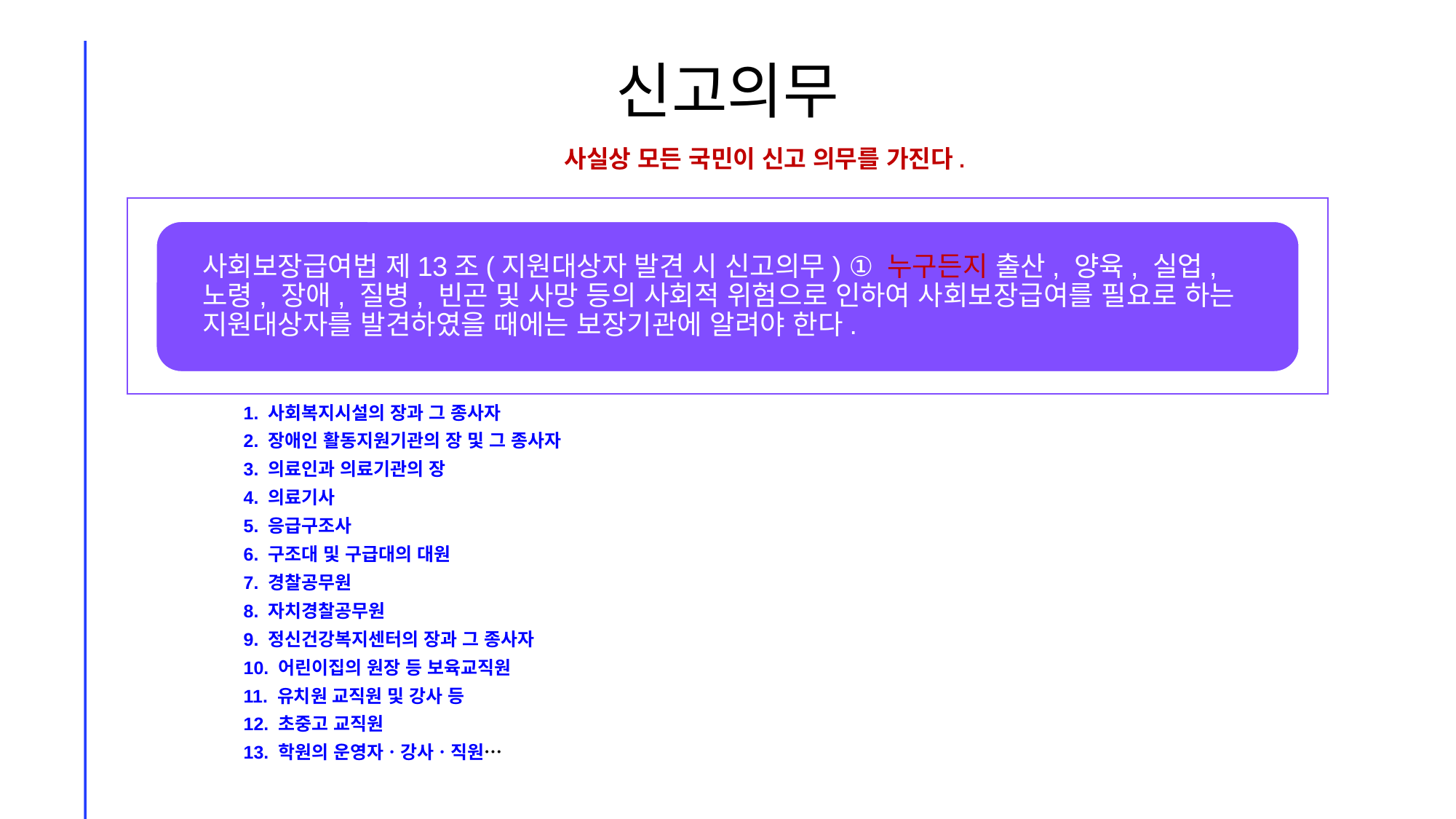

# 신고의무
사실상 모든 국민이 신고 의무를 가진다.
사회보장급여법 제13조(지원대상자 발견 시 신고의무) ① 누구든지 출산, 양육, 실업, 노령, 장애, 질병, 빈곤 및 사망 등의 사회적 위험으로 인하여 사회보장급여를 필요로 하는 지원대상자를 발견하였을 때에는 보장기관에 알려야 한다.
1. 사회복지시설의 장과 그 종사자
2. 장애인 활동지원기관의 장 및 그 종사자
3. 의료인과 의료기관의 장
4. 의료기사
5. 응급구조사
6. 구조대 및 구급대의 대원
7. 경찰공무원
8. 자치경찰공무원
9. 정신건강복지센터의 장과 그 종사자
10. 어린이집의 원장 등 보육교직원
11. 유치원 교직원 및 강사 등
12. 초중고 교직원
13. 학원의 운영자ㆍ강사ㆍ직원…